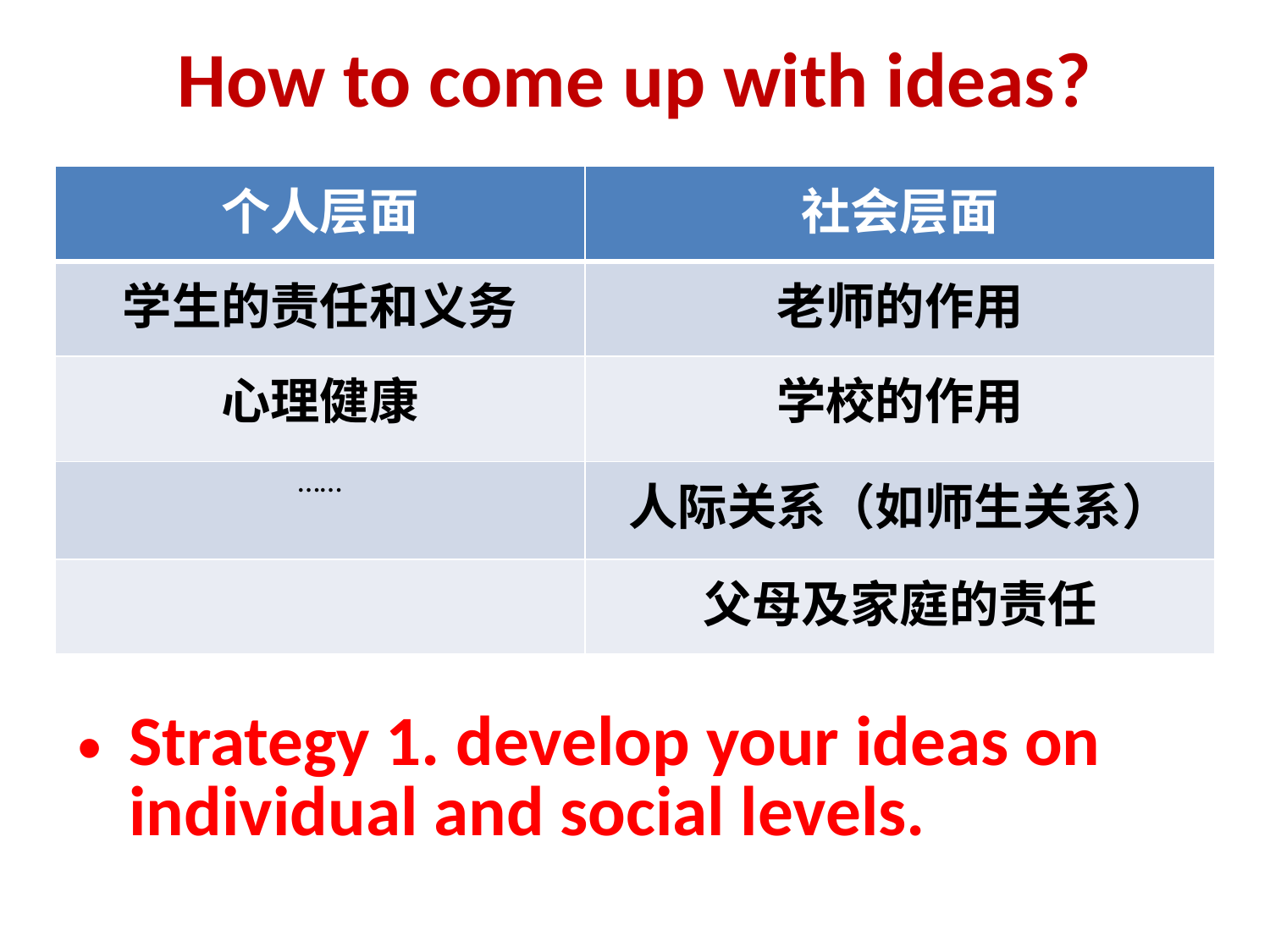

# How to come up with ideas?
| 个人层面 | 社会层面 |
| --- | --- |
| 学生的责任和义务 | 老师的作用 |
| 心理健康 | 学校的作用 |
| …… | 人际关系（如师生关系） |
|  | 父母及家庭的责任 |
Strategy 1. develop your ideas on individual and social levels.